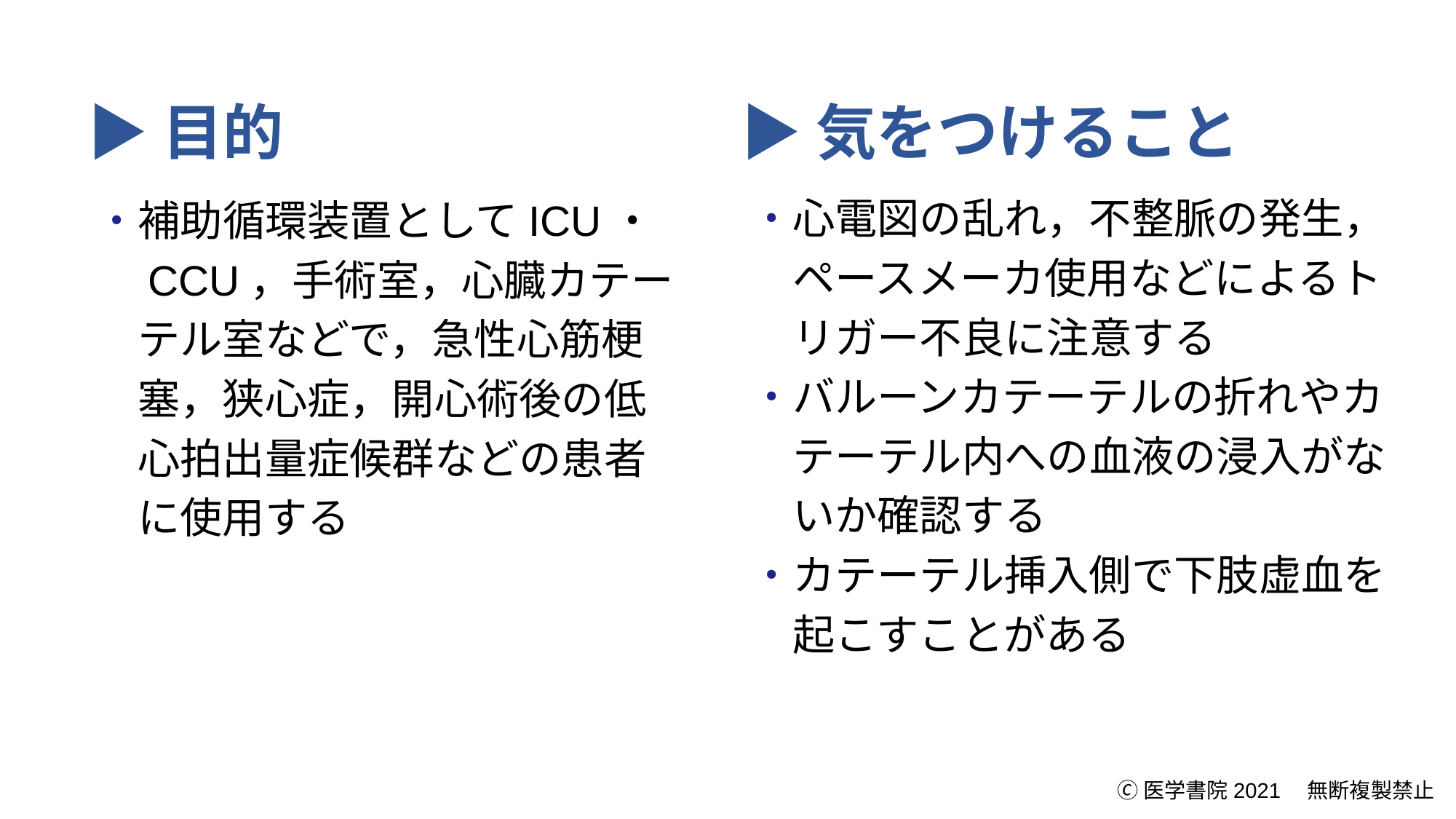

▶目的
▶気をつけること
・心電図の乱れ，不整脈の発生，
　ペースメーカ使用などによるト
　リガー不良に注意する
・バルーンカテーテルの折れやカ
　テーテル内への血液の浸入がな
　いか確認する
・カテーテル挿入側で下肢虚血を
　起こすことがある
・補助循環装置としてICU・
　CCU，手術室，心臓カテー
　テル室などで，急性心筋梗
　塞，狭心症，開心術後の低
　心拍出量症候群などの患者
　に使用する

🄫医学書院2021　無断複製禁止